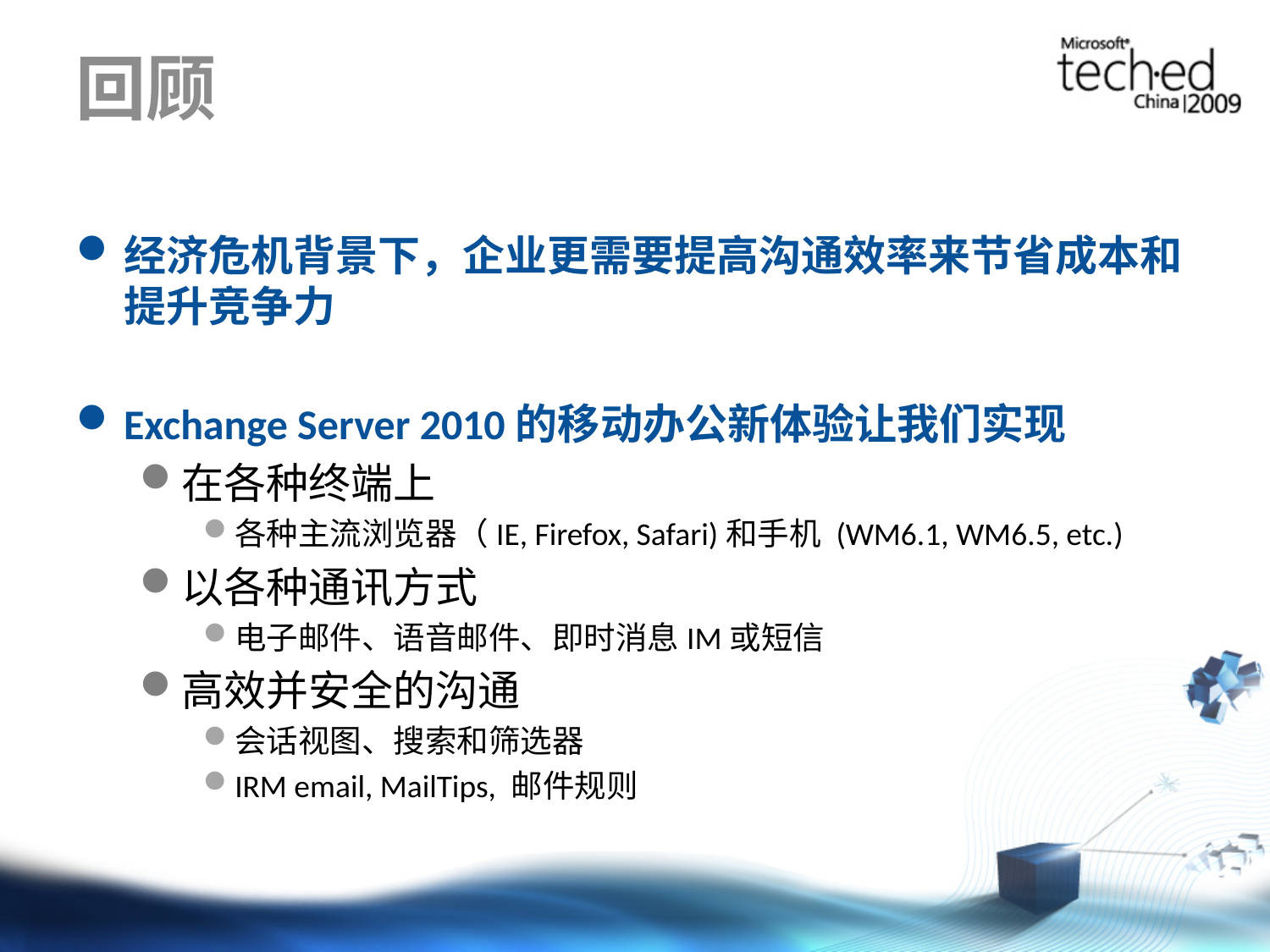

# 回顾
经济危机背景下，企业更需要提高沟通效率来节省成本和提升竞争力

Exchange Server 2010的移动办公新体验让我们实现
在各种终端上
各种主流浏览器（IE, Firefox, Safari)和手机 (WM6.1, WM6.5, etc.)
以各种通讯方式
电子邮件、语音邮件、即时消息IM或短信
高效并安全的沟通
会话视图、搜索和筛选器
IRM email, MailTips, 邮件规则